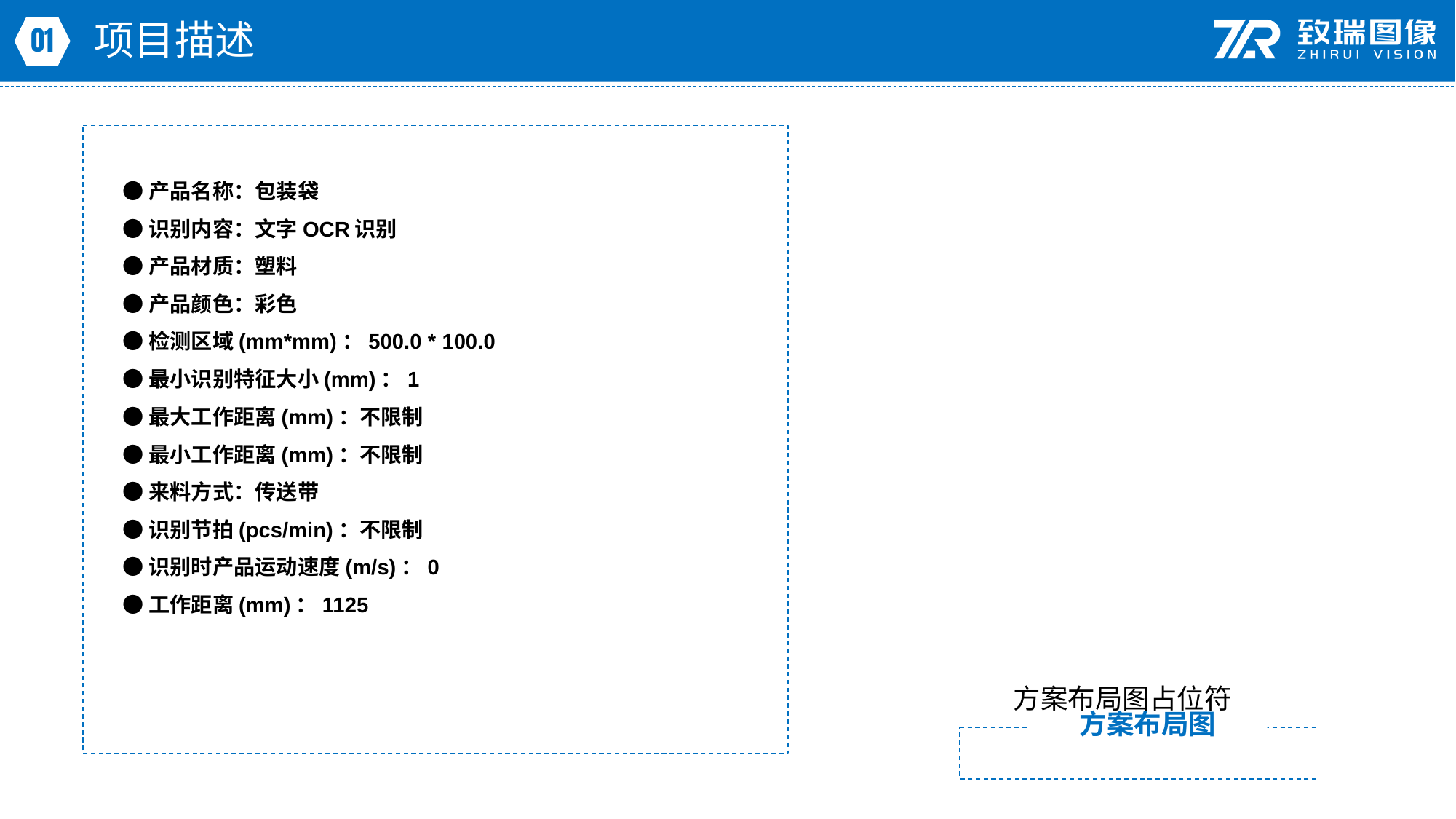

项目描述
01

●产品名称：包装袋
●识别内容：文字OCR识别
●产品材质：塑料
●产品颜色：彩色
●检测区域(mm*mm)：500.0 * 100.0
●最小识别特征大小(mm)：1
●最大工作距离(mm)：不限制
●最小工作距离(mm)：不限制
●来料方式：传送带
●识别节拍(pcs/min)：不限制
●识别时产品运动速度(m/s)：0
●工作距离(mm)：1125
方案布局图占位符
方案布局图